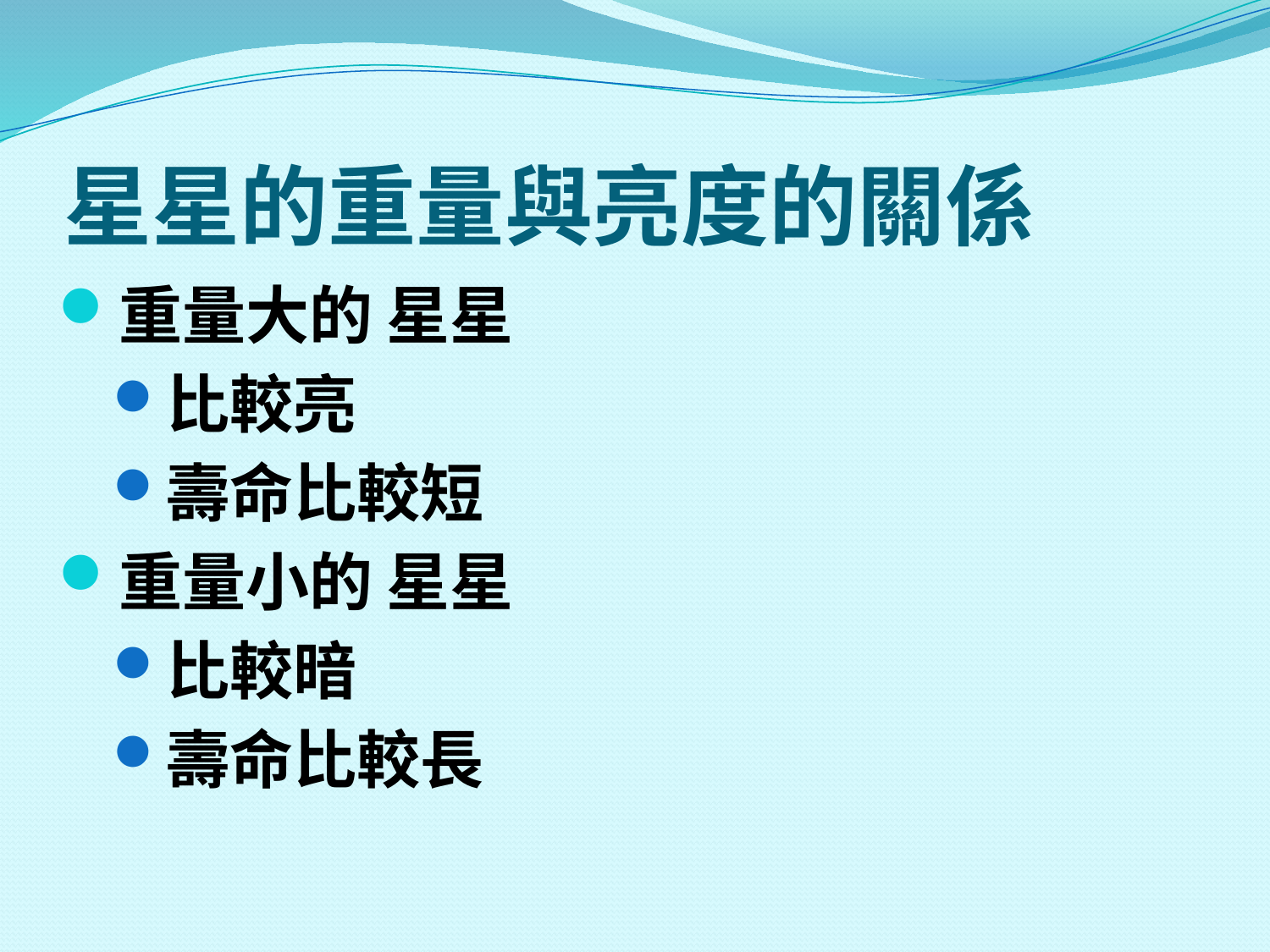

# 星星的重量與亮度的關係
重量大的 星星
比較亮
壽命比較短
重量小的 星星
比較暗
壽命比較長